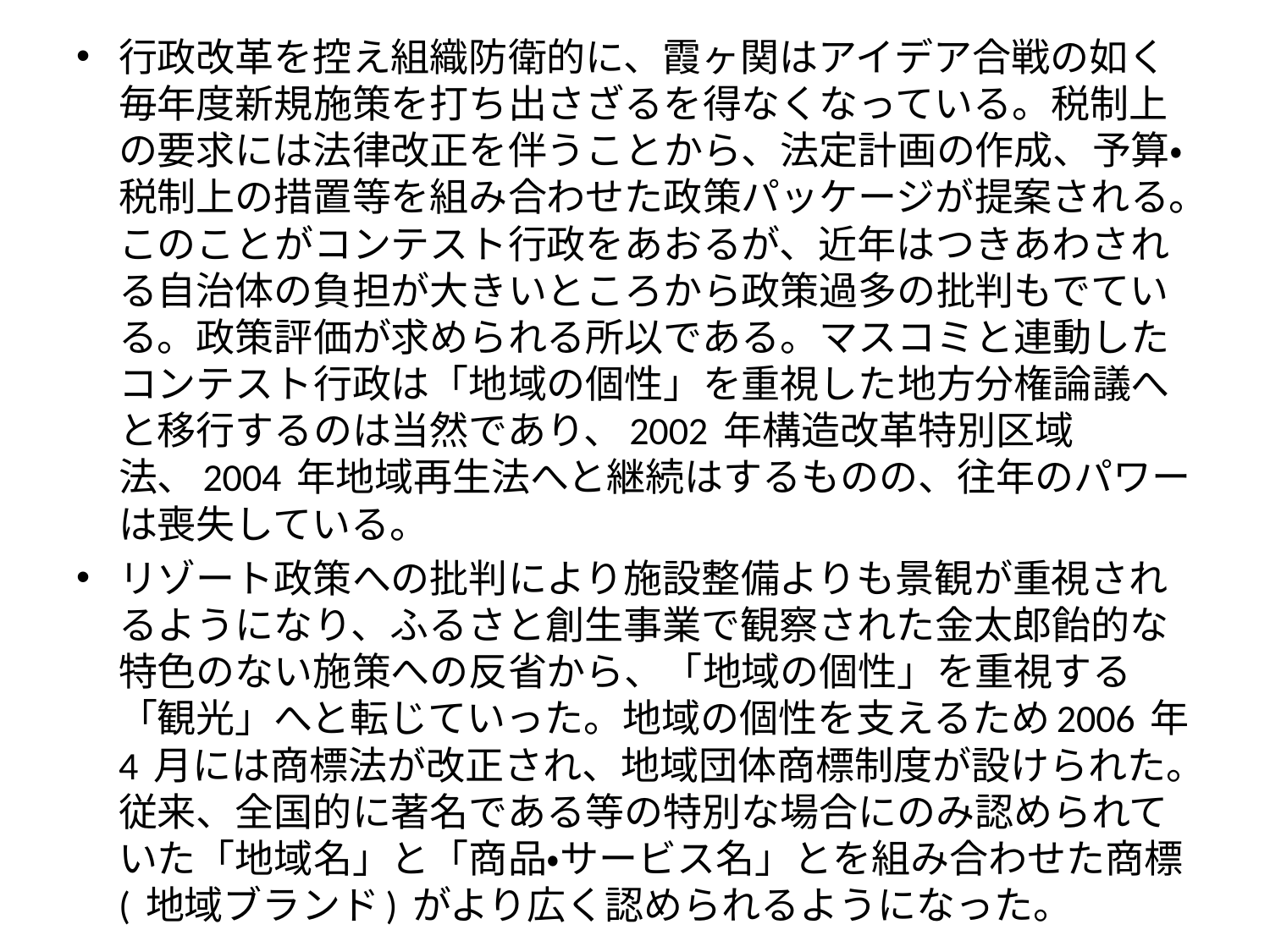

行政改革を控え組織防衛的に、霞ヶ関はアイデア合戦の如く毎年度新規施策を打ち出さざるを得なくなっている。税制上の要求には法律改正を伴うことから、法定計画の作成、予算・税制上の措置等を組み合わせた政策パッケージが提案される。このことがコンテスト行政をあおるが、近年はつきあわされる自治体の負担が大きいところから政策過多の批判もでている。政策評価が求められる所以である。マスコミと連動したコンテスト行政は「地域の個性」を重視した地方分権論議へと移行するのは当然であり、2002 年構造改革特別区域法、2004 年地域再生法へと継続はするものの、往年のパワーは喪失している。
リゾート政策への批判により施設整備よりも景観が重視されるようになり、ふるさと創生事業で観察された金太郎飴的な特色のない施策への反省から、「地域の個性」を重視する「観光」へと転じていった。地域の個性を支えるため2006 年4 月には商標法が改正され、地域団体商標制度が設けられた。従来、全国的に著名である等の特別な場合にのみ認められていた「地域名」と「商品・サービス名」とを組み合わせた商標( 地域ブランド) がより広く認められるようになった。